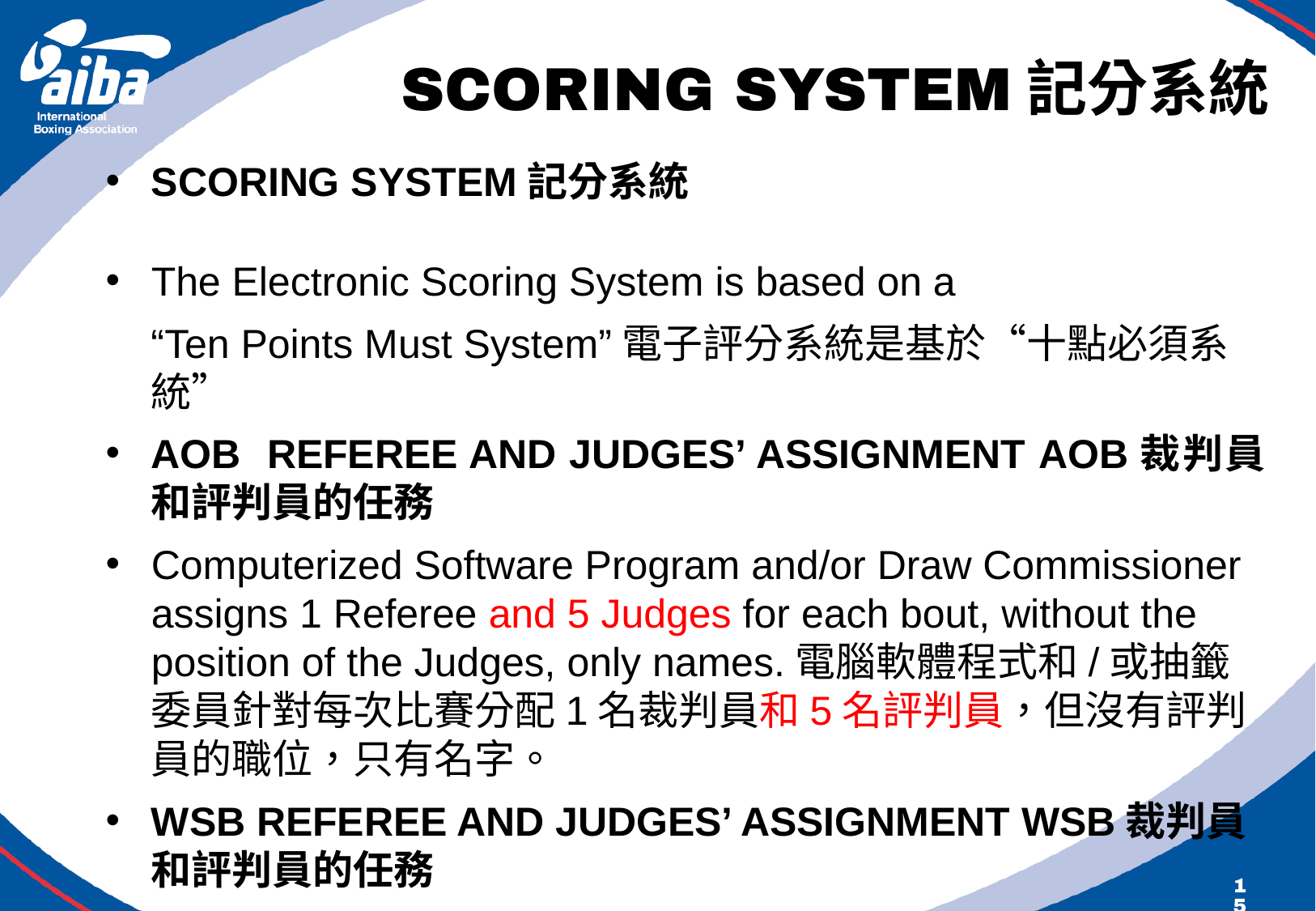

# SCORING SYSTEM記分系統
SCORING SYSTEM記分系統

The Electronic Scoring System is based on a
    “Ten Points Must System”電子評分系統是基於“十點必須系統”
AOB  REFEREE AND JUDGES’ ASSIGNMENT AOB裁判員和評判員的任務
Computerized Software Program and/or Draw Commissioner assigns 1 Referee and 5 Judges for each bout, without the position of the Judges, only names.電腦軟體程式和/或抽籤委員針對每次比賽分配1名裁判員和5名評判員，但沒有評判員的職位，只有名字。
WSB REFEREE AND JUDGES’ ASSIGNMENT WSB裁判員和評判員的任務
The Supervisor assings Referee and Judges由監督分配裁判員和評判員

154